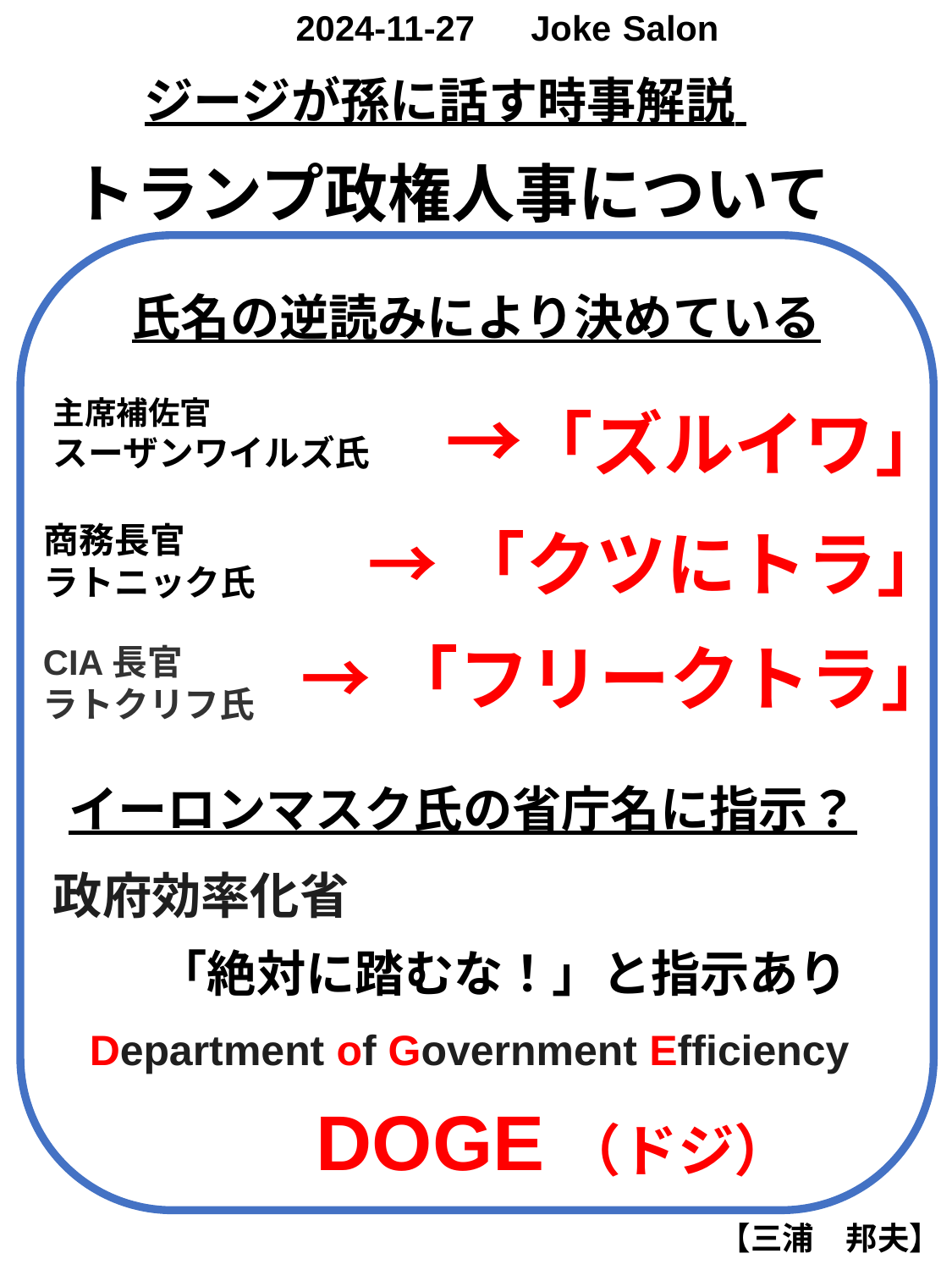

2024-11-27　Joke Salon
ジージが孫に話す時事解説
トランプ政権人事について

氏名の逆読みにより決めている
主席補佐官
スーザンワイルズ氏
　→「ズルイワ」
商務長官
ラトニック氏

→「クツにトラ」
→「フリークトラ」
CIA長官
ラトクリフ氏
イーロンマスク氏の省庁名に指示？
政府効率化省

「絶対に踏むな！」と指示あり

　 Department of Government Efficiency

　　　DOGE
（ドジ）
【三浦　邦夫】